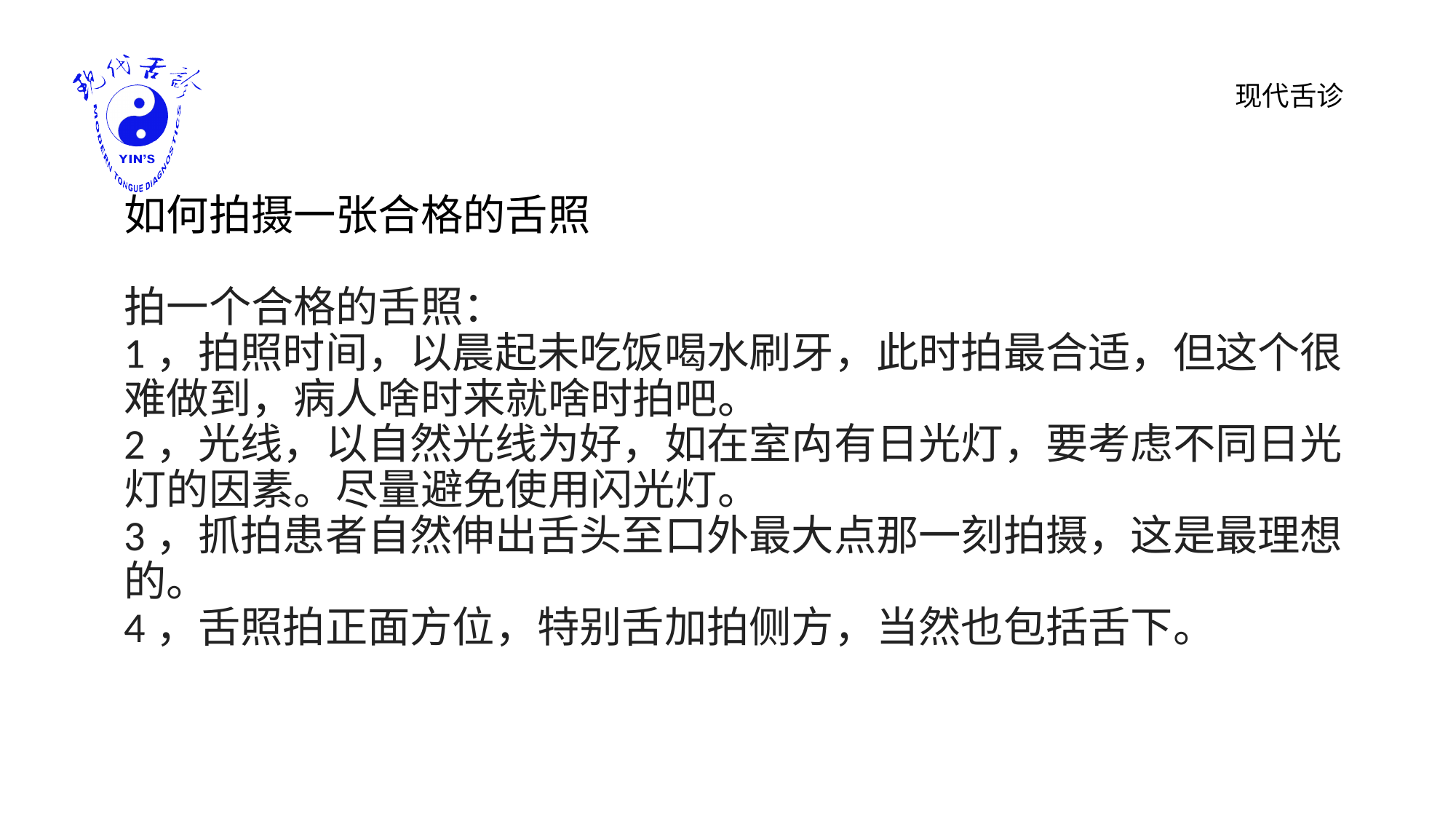

如何拍摄一张合格的舌照

拍一个合格的舌照：
1，拍照时间，以晨起未吃饭喝水刷牙，此时拍最合适，但这个很难做到，病人啥时来就啥时拍吧。
2，光线，以自然光线为好，如在室禸有日光灯，要考虑不同日光灯的因素。尽量避免使用闪光灯。
3，抓拍患者自然伸出舌头至口外最大点那一刻拍摄，这是最理想的。
4，舌照拍正面方位，特别舌加拍侧方，当然也包括舌下。